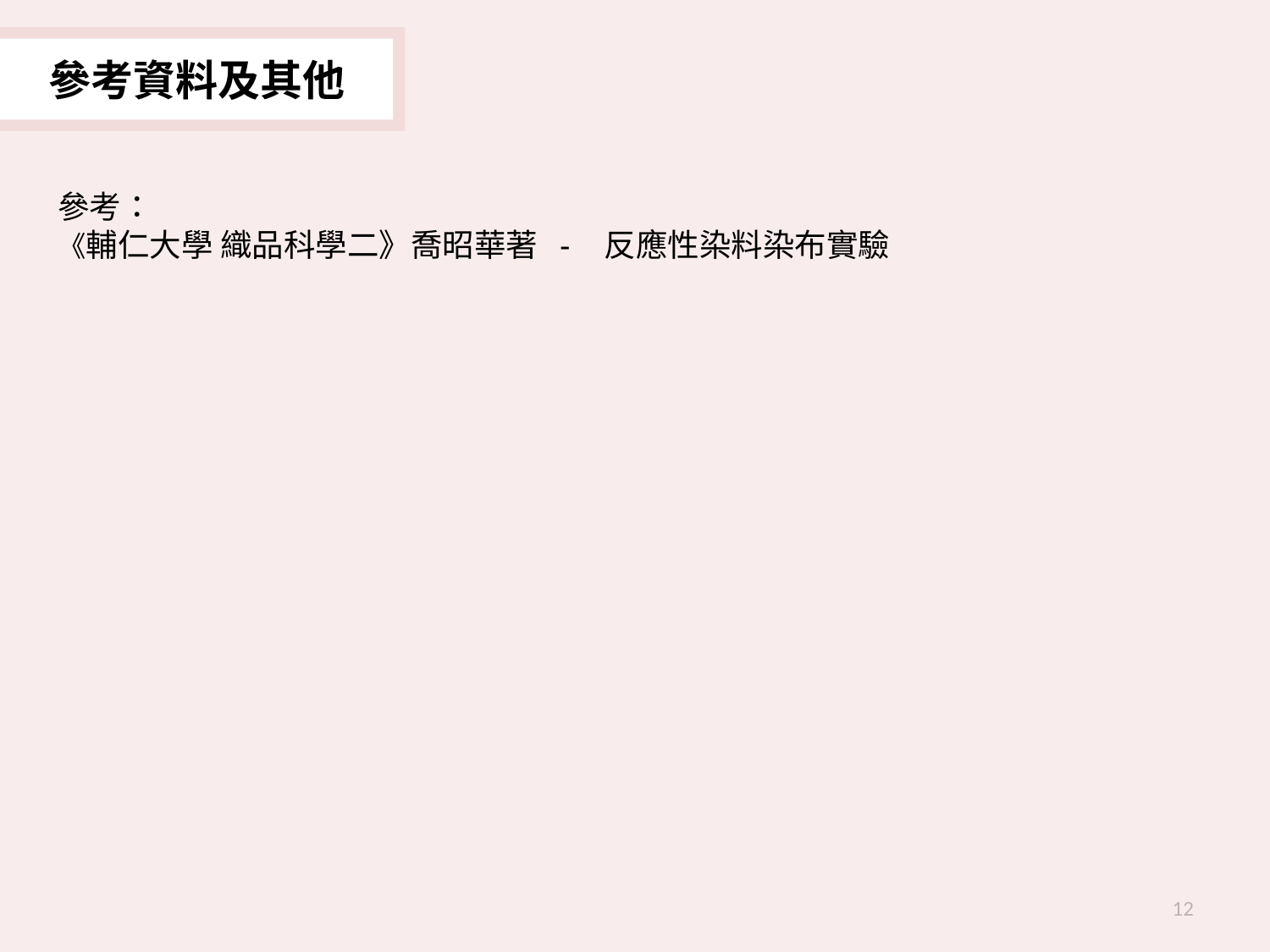

參考資料及其他
參考：
《輔仁大學 織品科學二》喬昭華著  -   反應性染料染布實驗

12